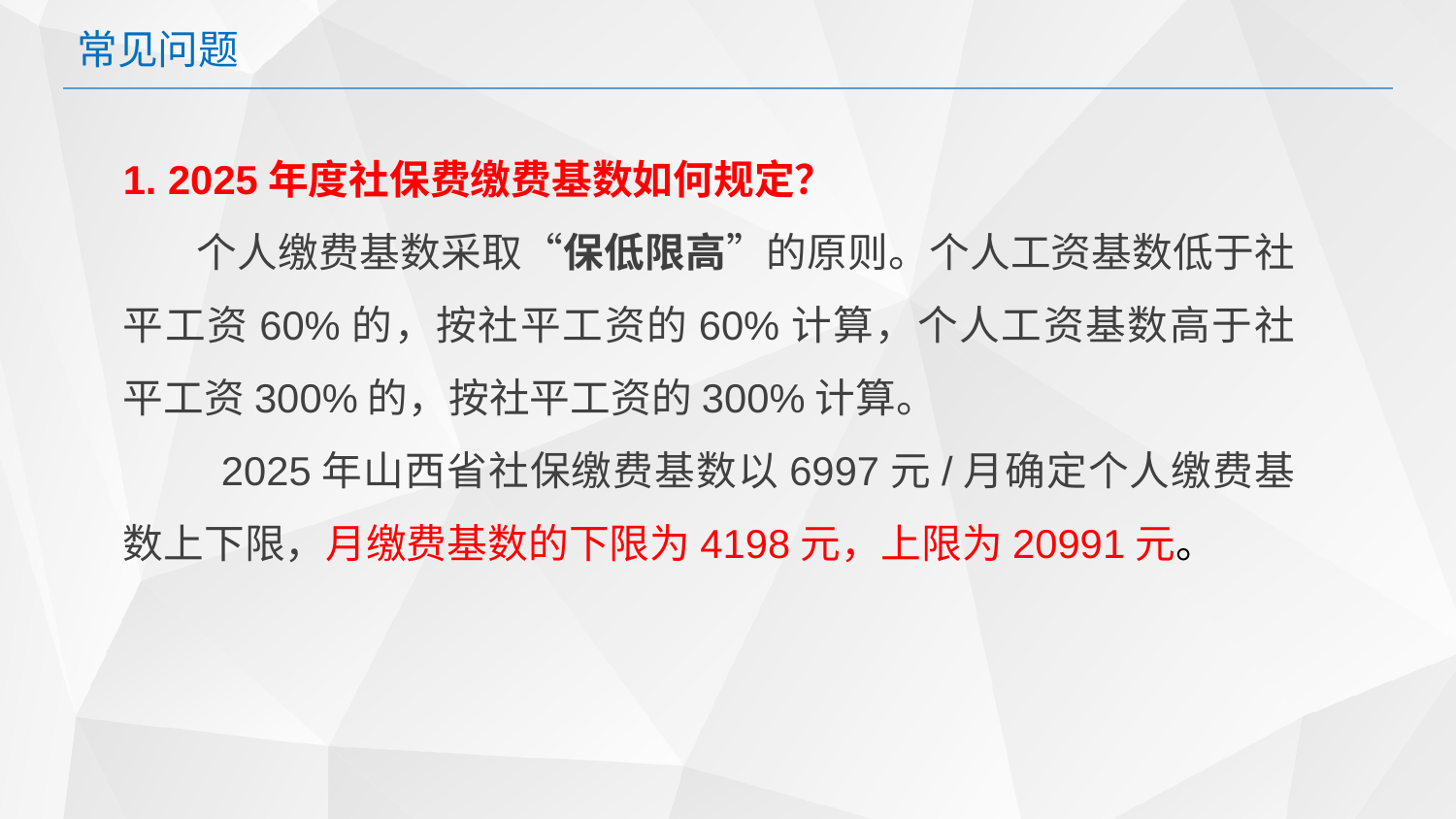

常见问题
1. 2025年度社保费缴费基数如何规定？
       个人缴费基数采取“保低限高”的原则。个人工资基数低于社平工资60%的，按社平工资的60%计算，个人工资基数高于社平工资300%的，按社平工资的300%计算。
        2025年山西省社保缴费基数以6997元/月确定个人缴费基数上下限，月缴费基数的下限为4198元，上限为20991元。